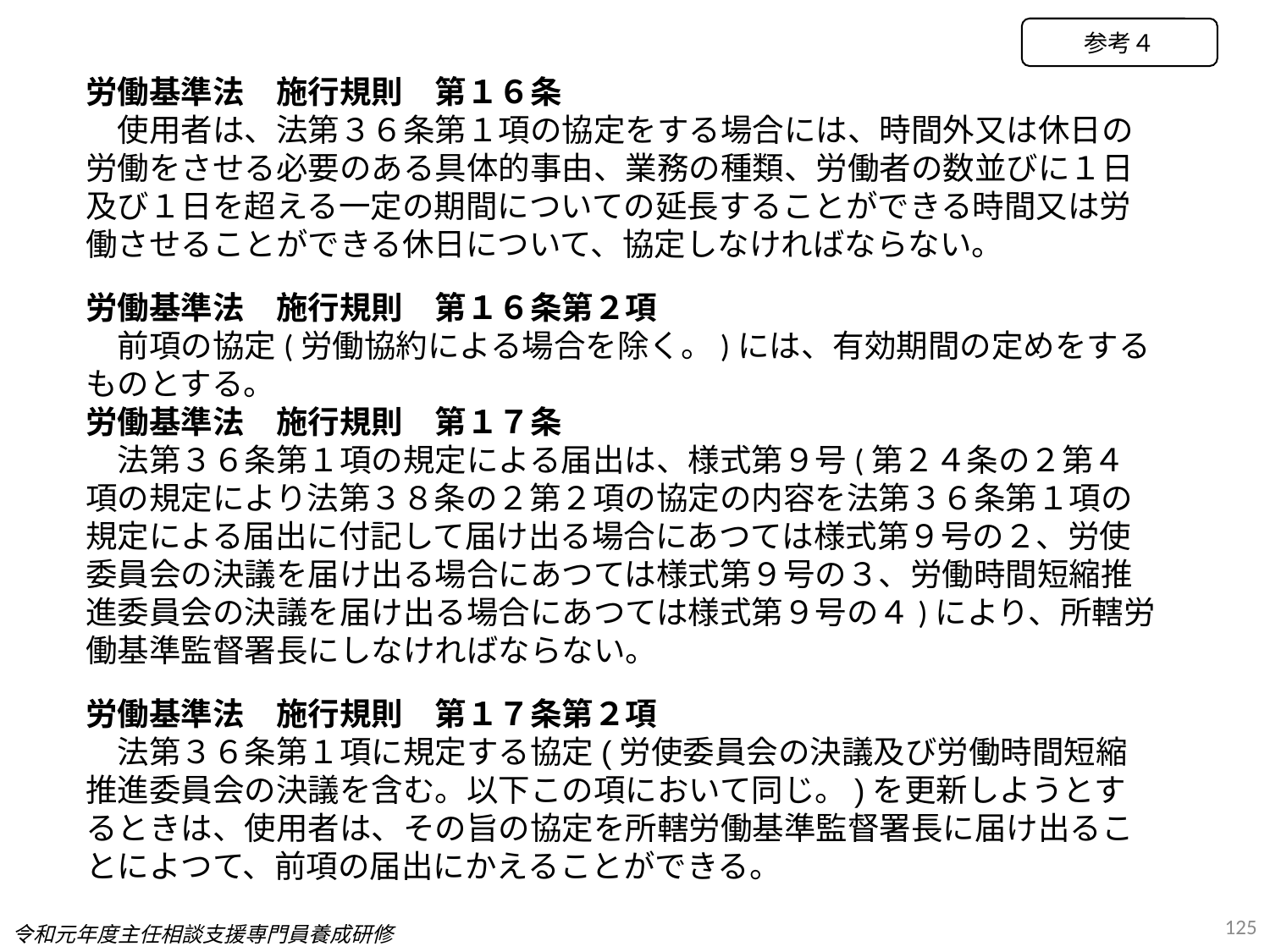

参考４
労働基準法　施行規則　第１６条
　使用者は、法第３６条第１項の協定をする場合には、時間外又は休日の労働をさせる必要のある具体的事由、業務の種類、労働者の数並びに１日及び１日を超える一定の期間についての延長することができる時間又は労働させることができる休日について、協定しなければならない。

労働基準法　施行規則　第１６条第２項
　前項の協定(労働協約による場合を除く。)には、有効期間の定めをするものとする。
労働基準法　施行規則　第１７条
　法第３６条第１項の規定による届出は、様式第９号(第２４条の２第４項の規定により法第３８条の２第２項の協定の内容を法第３６条第１項の規定による届出に付記して届け出る場合にあつては様式第９号の２、労使委員会の決議を届け出る場合にあつては様式第９号の３、労働時間短縮推進委員会の決議を届け出る場合にあつては様式第９号の４)により、所轄労働基準監督署長にしなければならない。

労働基準法　施行規則　第１７条第２項
　法第３６条第１項に規定する協定(労使委員会の決議及び労働時間短縮推進委員会の決議を含む。以下この項において同じ。)を更新しようとするときは、使用者は、その旨の協定を所轄労働基準監督署長に届け出ることによつて、前項の届出にかえることができる。
125
令和元年度主任相談支援専門員養成研修